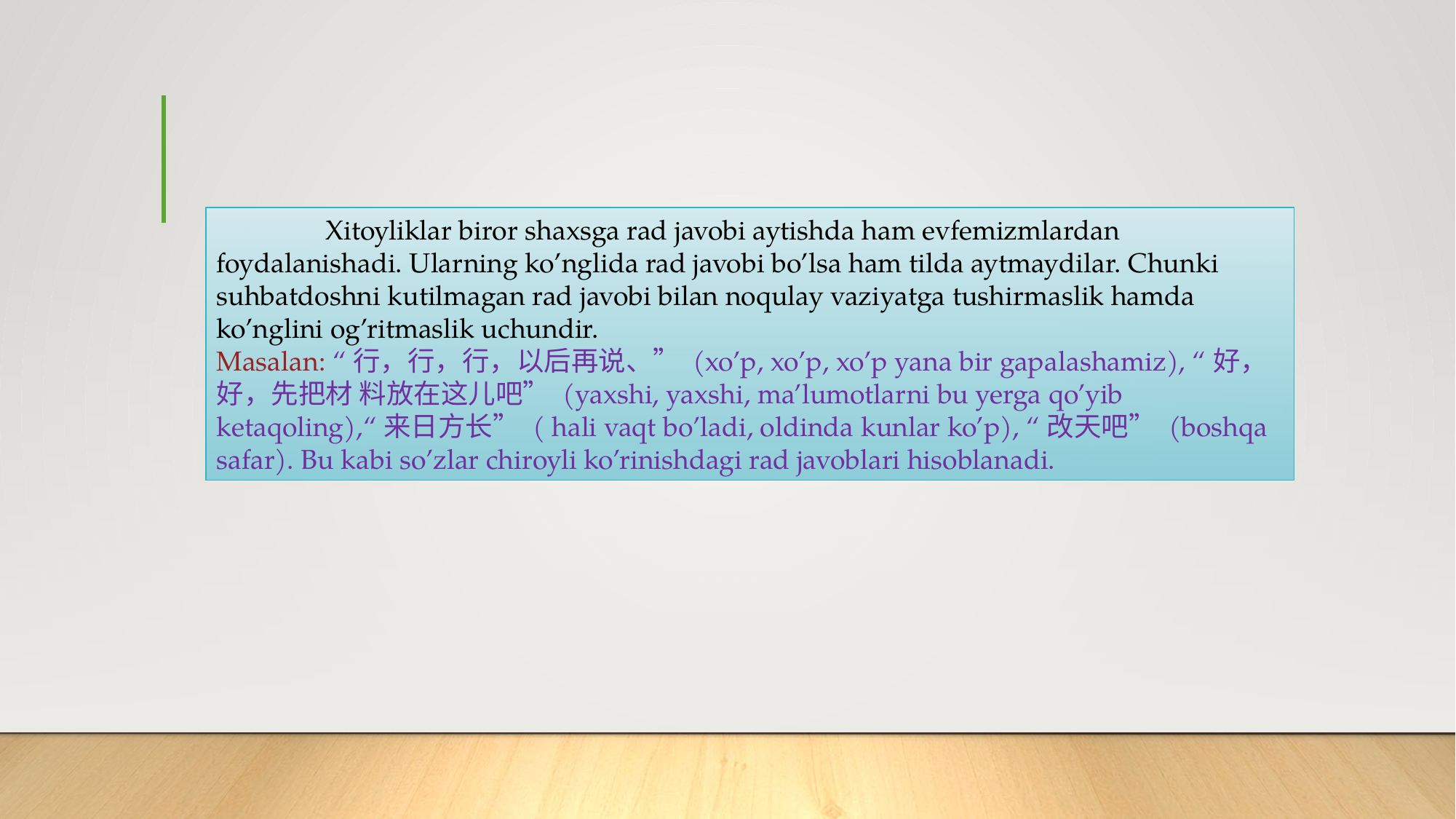

Xitoyliklar biror shaxsga rad javobi aytishda ham evfemizmlardan foydalanishadi. Ularning ko’nglida rad javobi bo’lsa ham tilda aytmaydilar. Chunki suhbatdoshni kutilmagan rad javobi bilan noqulay vaziyatga tushirmaslik hamda ko’nglini og’ritmaslik uchundir.
Masalan: “行，行，行，以后再说、” (xo’p, xo’p, xo’p yana bir gapalashamiz), “好，好，先把材 料放在这儿吧” (yaxshi, yaxshi, ma’lumotlarni bu yerga qo’yib ketaqoling),“来日方长” ( hali vaqt bo’ladi, oldinda kunlar ko’p), “改天吧” (boshqa safar). Bu kabi so’zlar chiroyli ko’rinishdagi rad javoblari hisoblanadi.